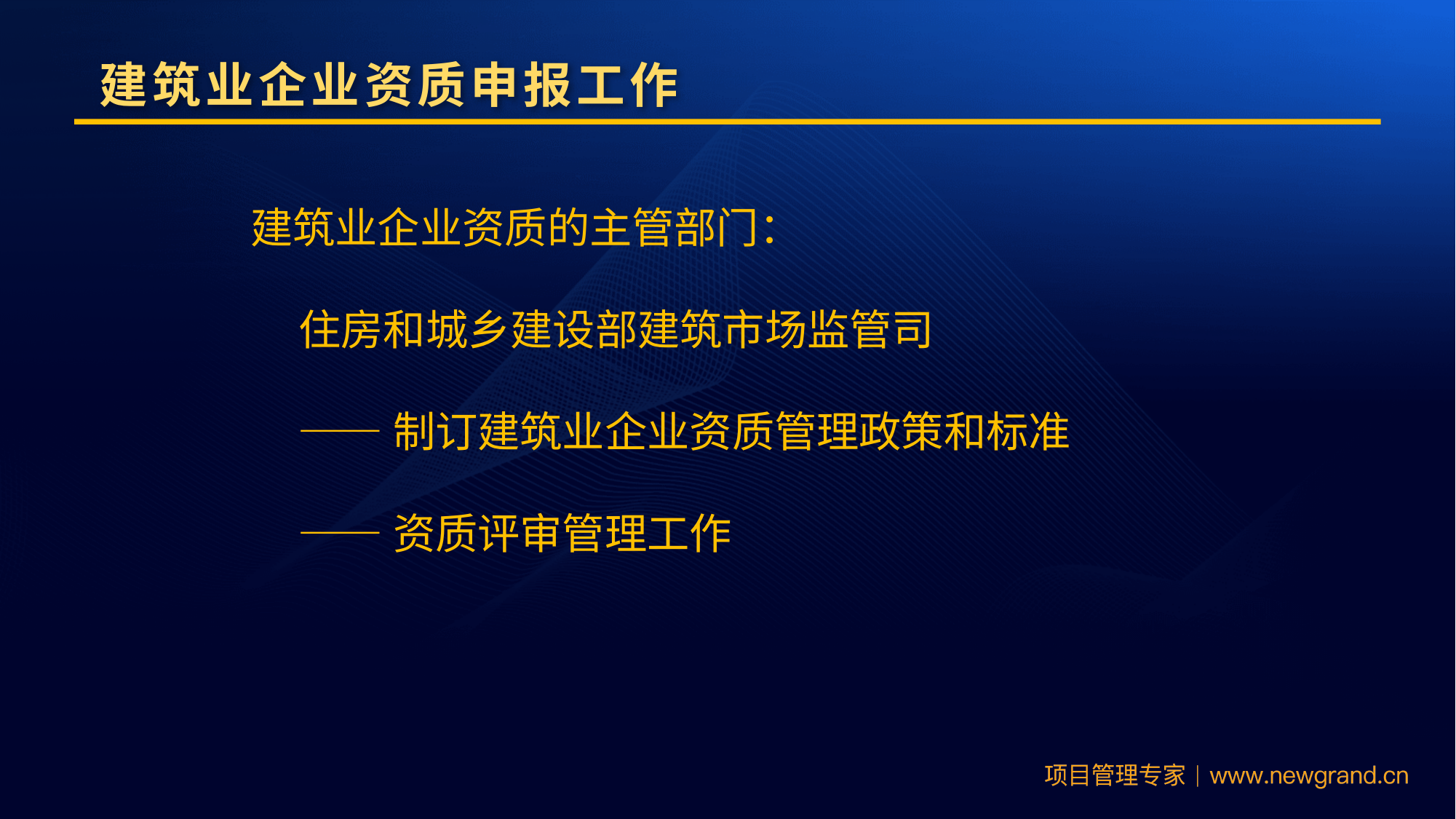

建筑业企业资质申报工作

建筑业企业资质的主管部门：

    住房和城乡建设部建筑市场监管司

     ——制订建筑业企业资质管理政策和标准

     ——资质评审管理工作